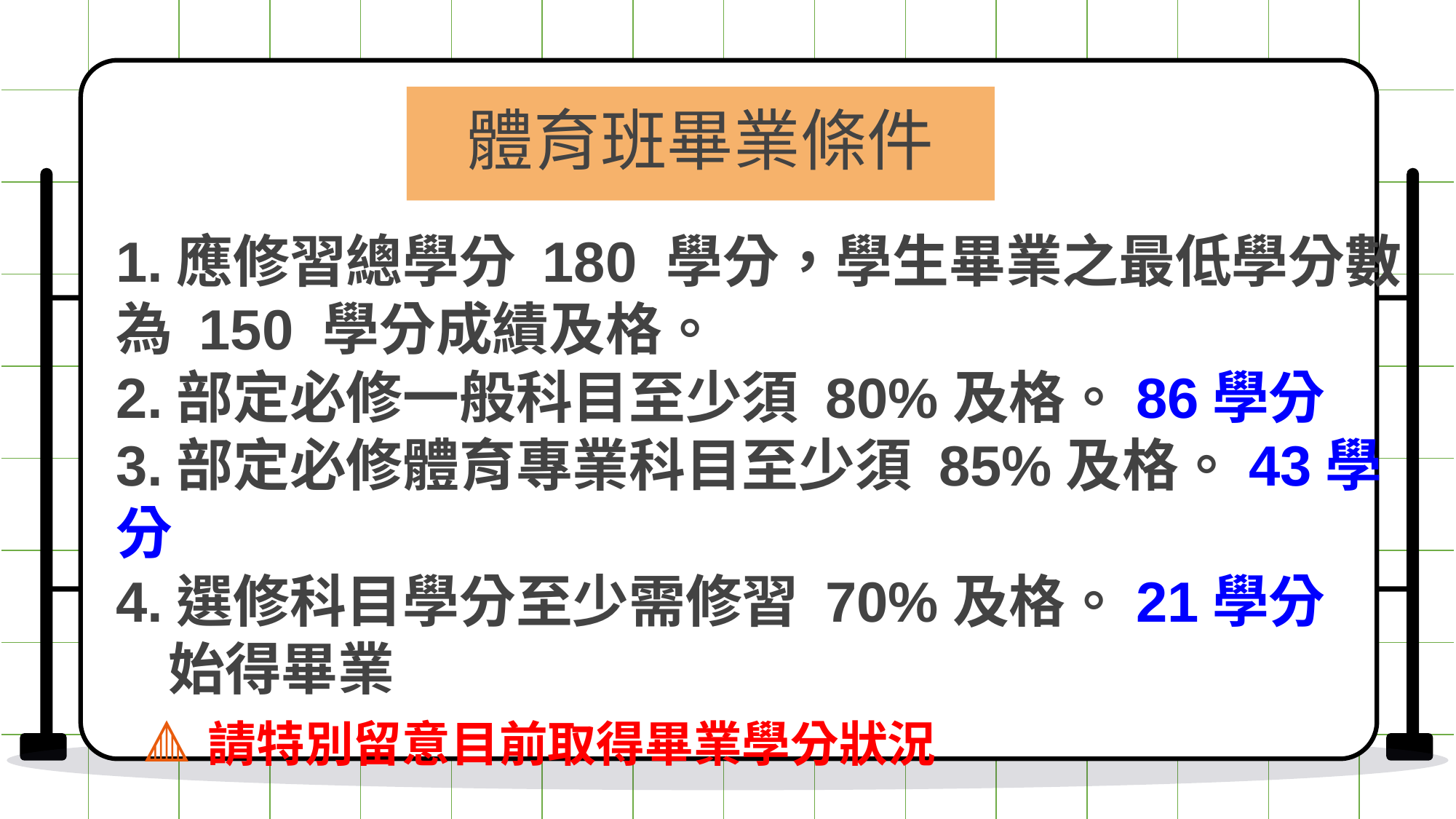

體育班畢業條件
1.應修習總學分 180 學分，學生畢業之最低學分數為 150 學分成績及格。
2.部定必修一般科目至少須 80%及格。86學分
3.部定必修體育專業科目至少須 85%及格。43學分
4.選修科目學分至少需修習 70%及格。21學分
   始得畢業
  🔺請特別留意目前取得畢業學分狀況